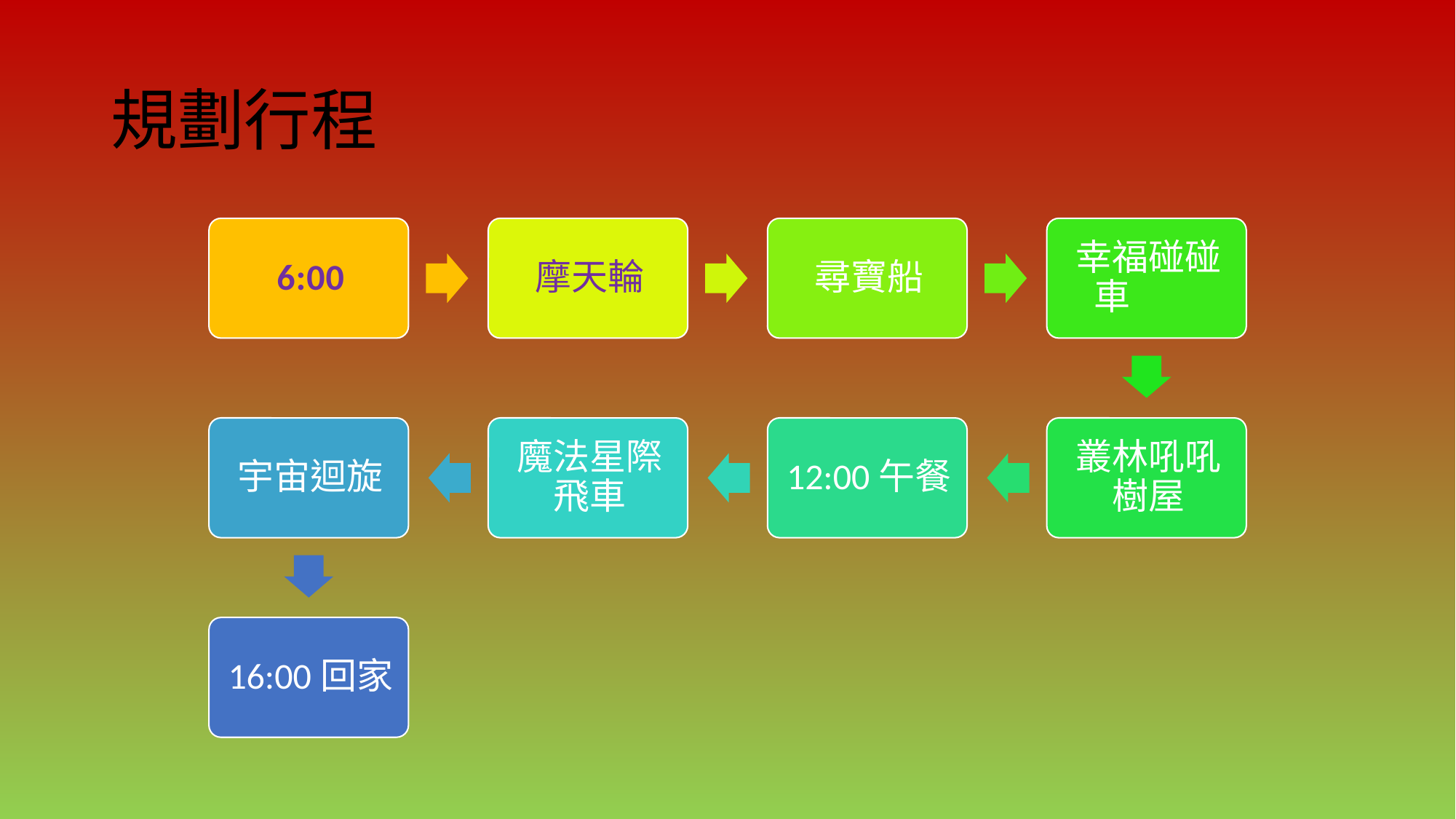

# 規劃行程
6:00

摩天輪

尋寶船

幸福碰碰車

叢林吼吼樹屋

12:00午餐

魔法星際飛車

宇宙迴旋

16:00回家